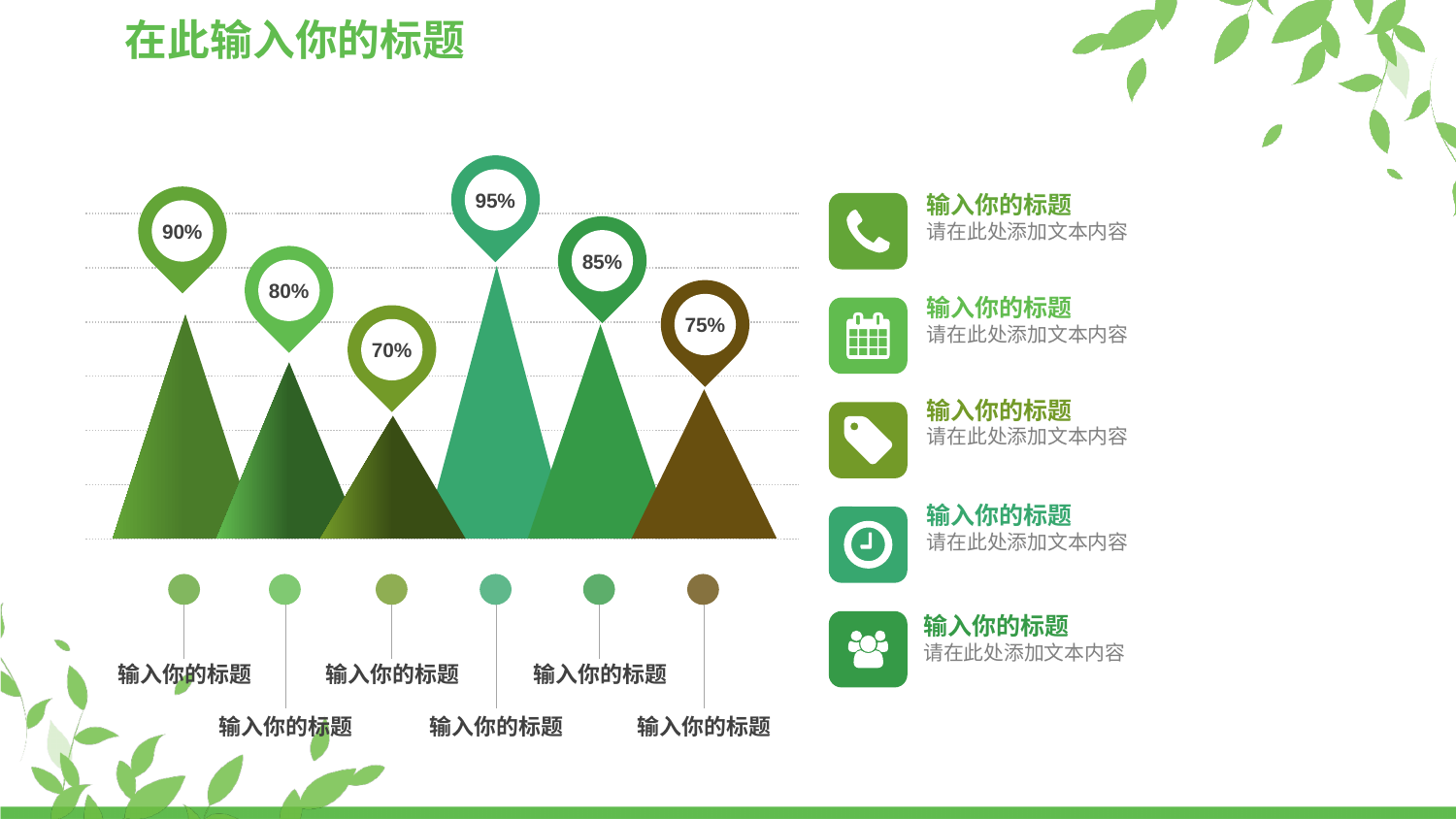

在此输入你的标题

95%
输入你的标题
请在此处添加文本内容

90%

85%

80%

75%
输入你的标题
请在此处添加文本内容

70%

输入你的标题
请在此处添加文本内容

输入你的标题
请在此处添加文本内容

输入你的标题

输入你的标题

输入你的标题

输入你的标题

输入你的标题

输入你的标题
输入你的标题
请在此处添加文本内容